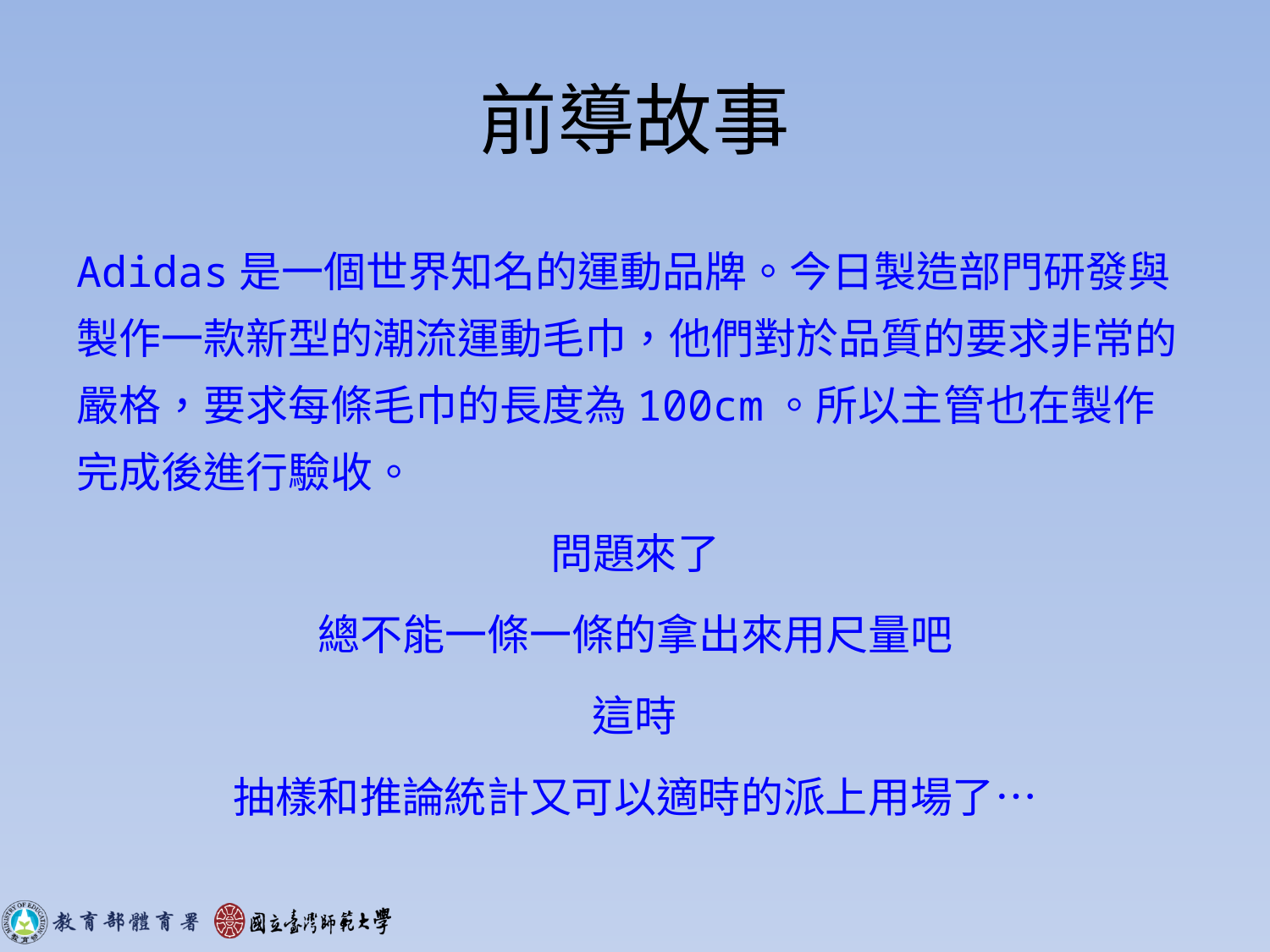

# 前導故事
Adidas是一個世界知名的運動品牌。今日製造部門研發與製作一款新型的潮流運動毛巾，他們對於品質的要求非常的嚴格，要求每條毛巾的長度為100cm。所以主管也在製作完成後進行驗收。
問題來了
總不能一條一條的拿出來用尺量吧
這時
抽樣和推論統計又可以適時的派上用場了…